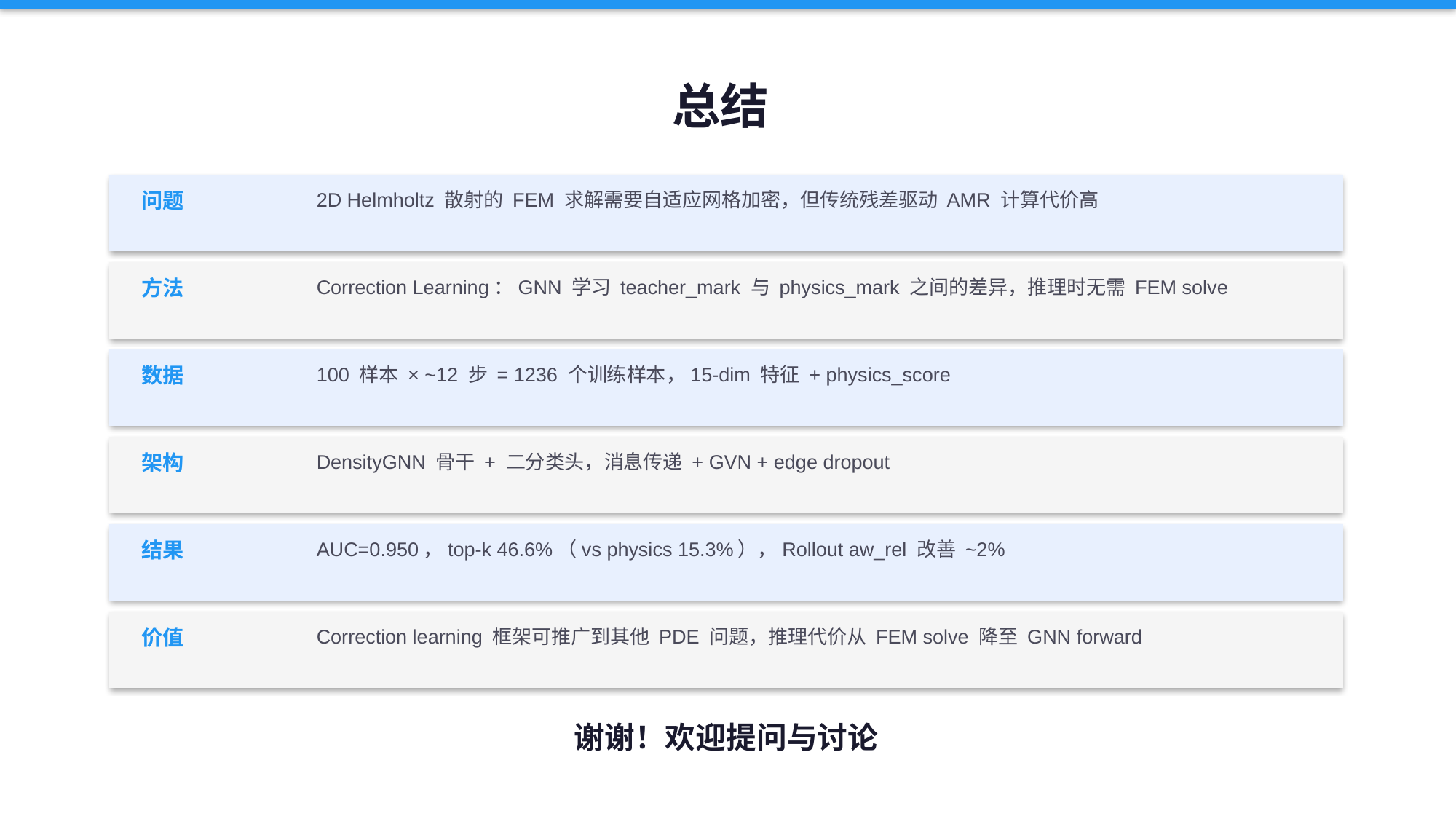

总结

问题
2D Helmholtz 散射的 FEM 求解需要自适应网格加密，但传统残差驱动 AMR 计算代价高

方法
Correction Learning：GNN 学习 teacher_mark 与 physics_mark 之间的差异，推理时无需 FEM solve

数据
100 样本 × ~12 步 = 1236 个训练样本，15-dim 特征 + physics_score

架构
DensityGNN 骨干 + 二分类头，消息传递 + GVN + edge dropout

结果
AUC=0.950，top-k 46.6%（vs physics 15.3%），Rollout aw_rel 改善 ~2%

价值
Correction learning 框架可推广到其他 PDE 问题，推理代价从 FEM solve 降至 GNN forward
谢谢！欢迎提问与讨论